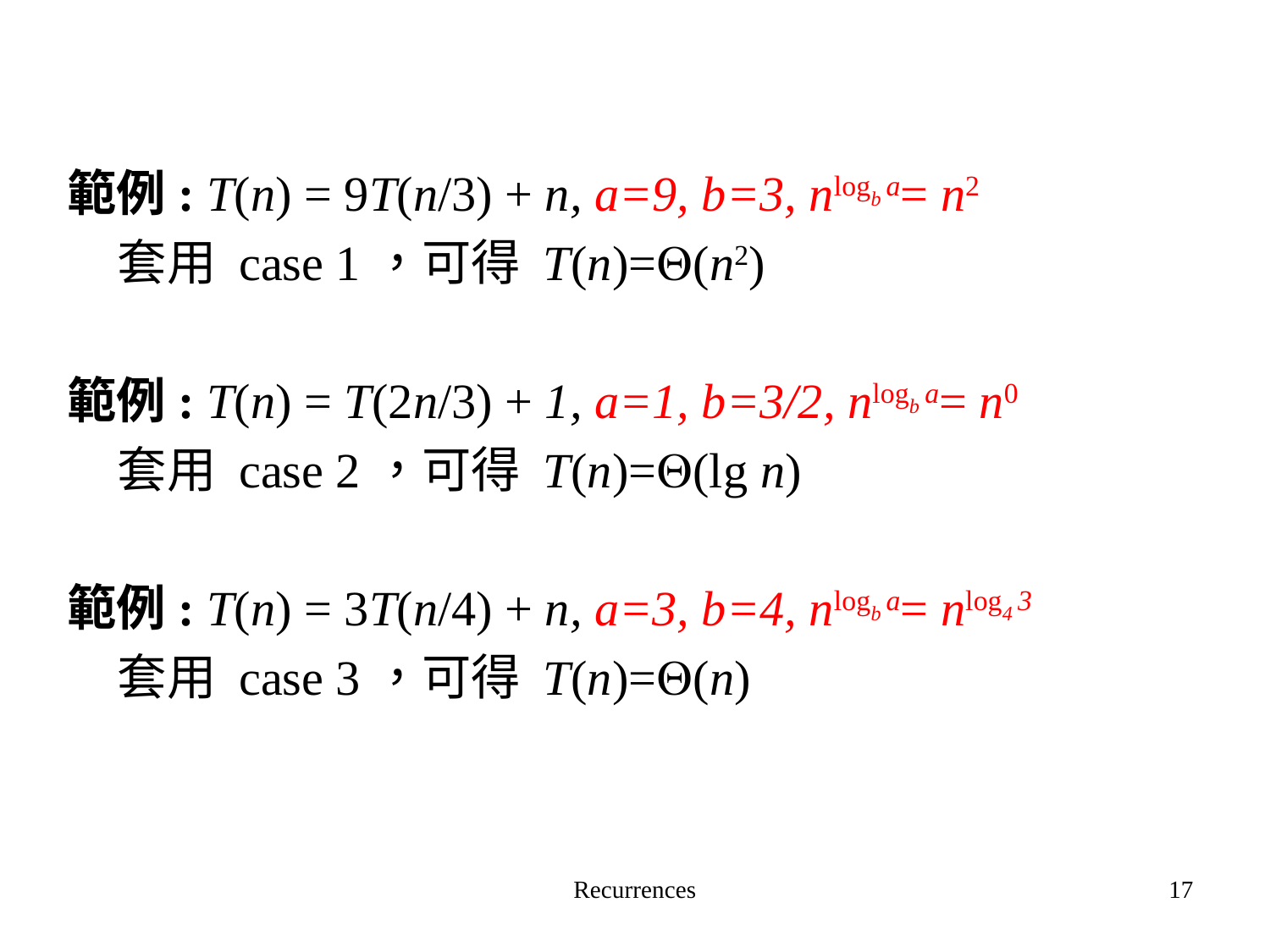

範例: T(n) = 9T(n/3) + n, a=9, b=3, nlogb a= n2
	套用 case 1，可得 T(n)=Θ(n2)

範例: T(n) = T(2n/3) + 1, a=1, b=3/2, nlogb a= n0
	套用 case 2，可得 T(n)=Θ(lg n)

範例: T(n) = 3T(n/4) + n, a=3, b=4, nlogb a= nlog4 3
	套用 case 3，可得 T(n)=Θ(n)

Recurrences
17